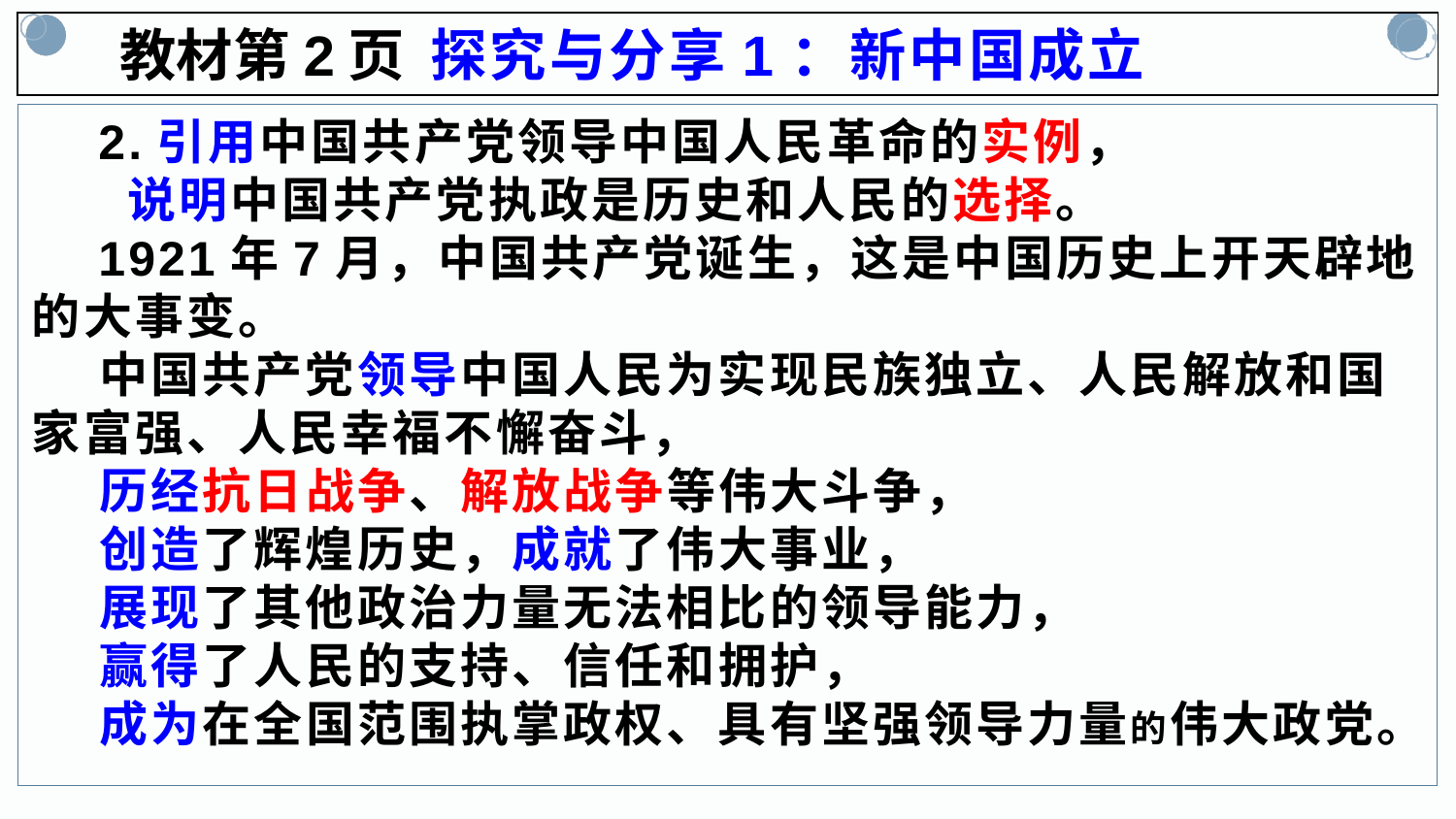

教材第2页  探究与分享1：新中国成立
    2.引用中国共产党领导中国人民革命的实例，
      说明中国共产党执政是历史和人民的选择。
    1921年7月，中国共产党诞生，这是中国历史上开天辟地的大事变。
    中国共产党领导中国人民为实现民族独立、人民解放和国家富强、人民幸福不懈奋斗，
    历经抗日战争、解放战争等伟大斗争，
    创造了辉煌历史，成就了伟大事业，
    展现了其他政治力量无法相比的领导能力，
    赢得了人民的支持、信任和拥护，
    成为在全国范围执掌政权、具有坚强领导力量的伟大政党。